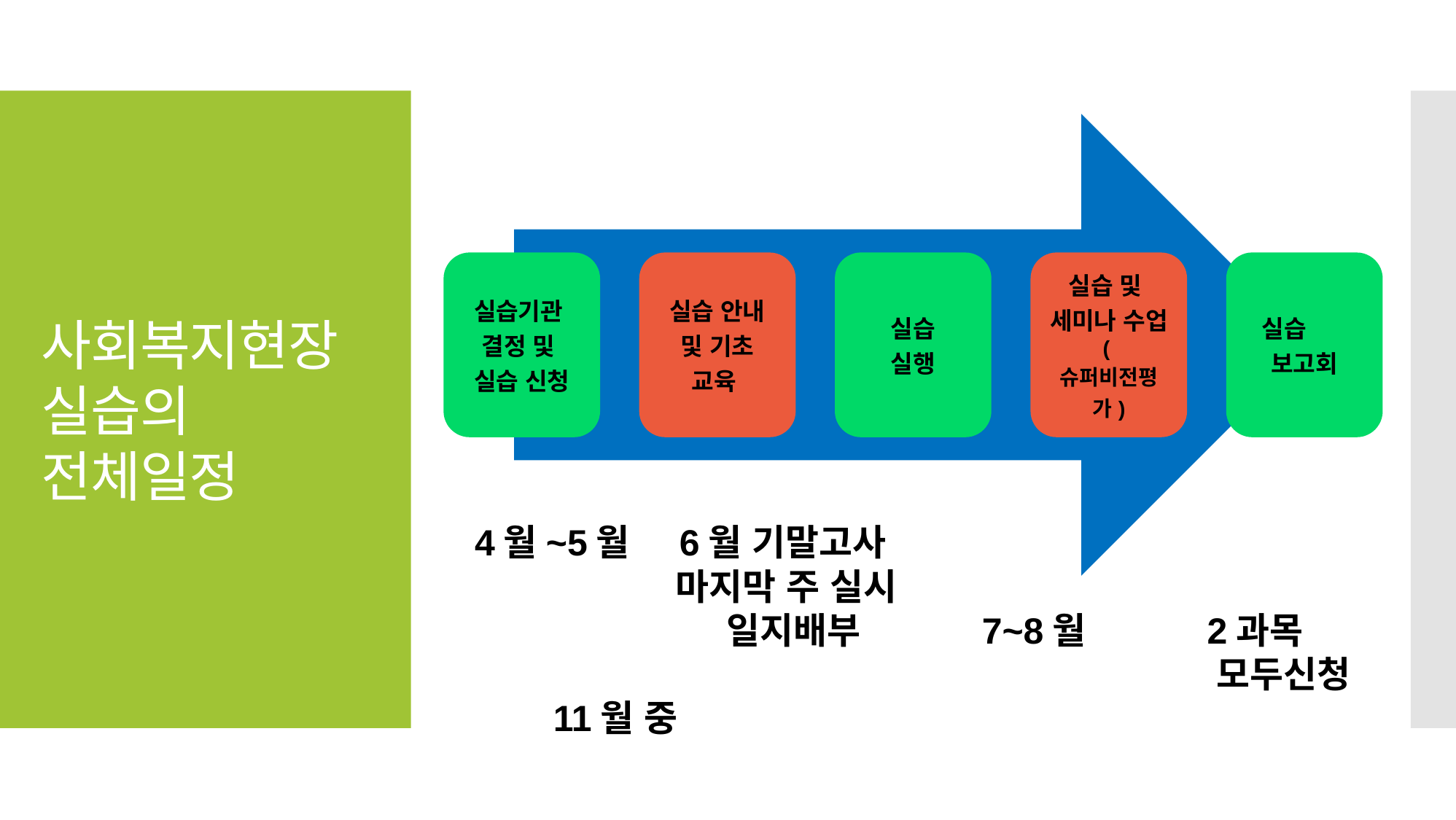

실습기관
결정 및  실습 신청
실습 안내 및 기초 교육
실습
실행
실습 및
세미나 수업
(슈퍼비전평가)
실습
보고회
# 사회복지현장실습의 전체일정
 4월~5월    6월 기말고사
                    마지막 주 실시
                         일지배부           7~8월           2과목
                                                                         모두신청         11월 중